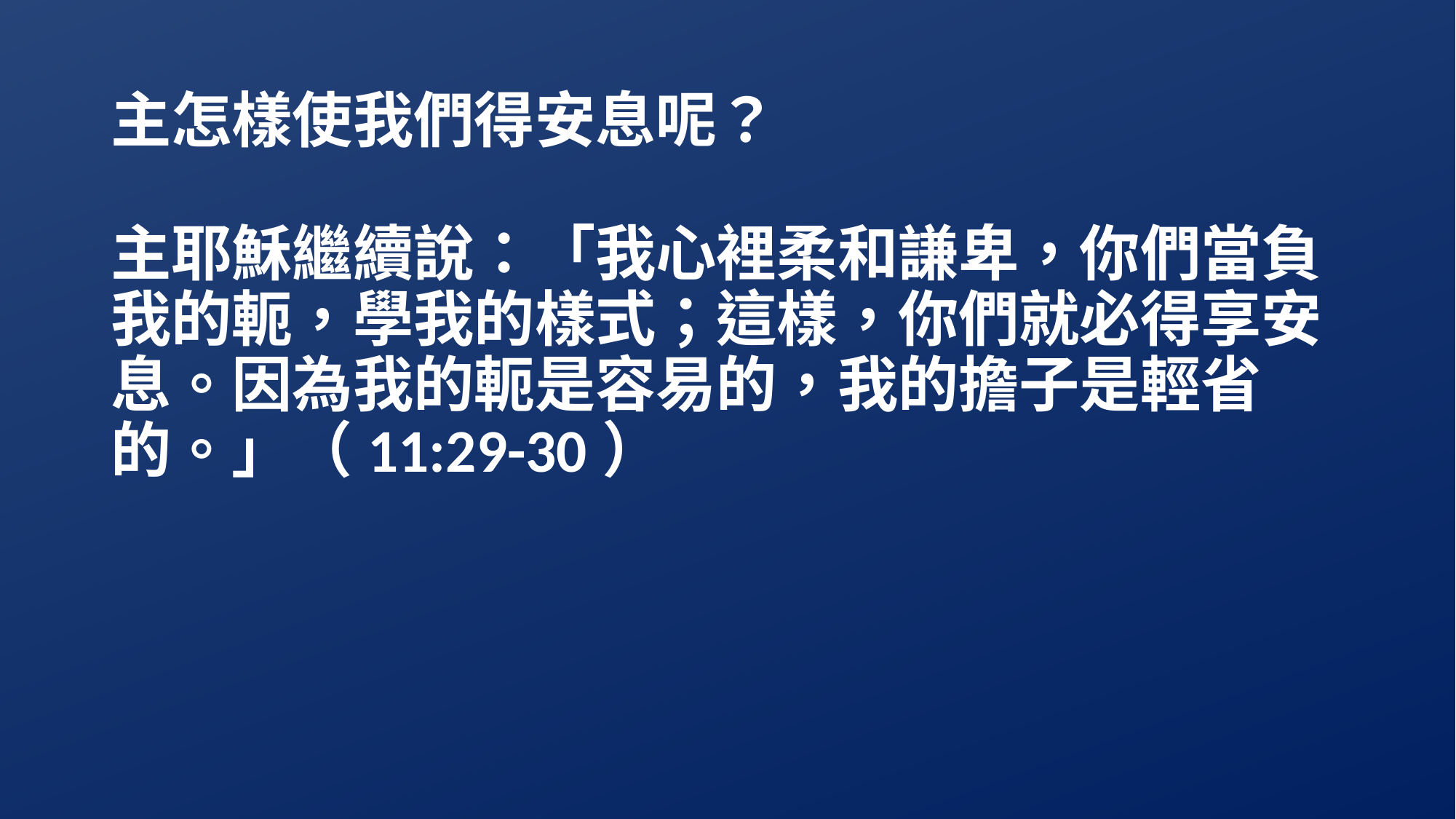

# 主怎樣使我們得安息呢？
主耶穌繼續說：「我心裡柔和謙卑，你們當負我的軛，學我的樣式；這樣，你們就必得享安息。因為我的軛是容易的，我的擔子是輕省的。」（11:29-30）